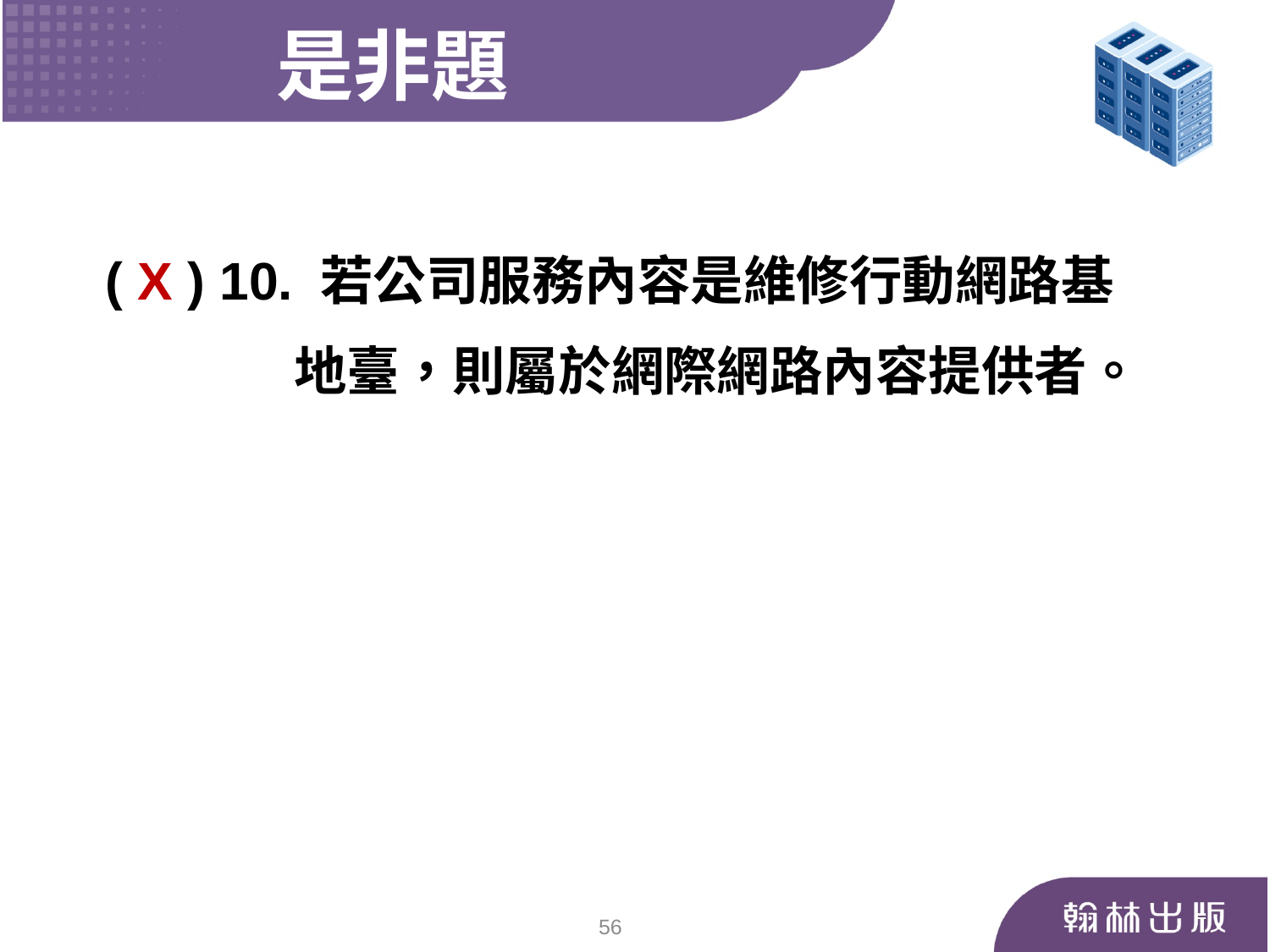

是非題
  ( X ) 10. 若公司服務內容是維修行動網路基
                 地臺，則屬於網際網路內容提供者。
56